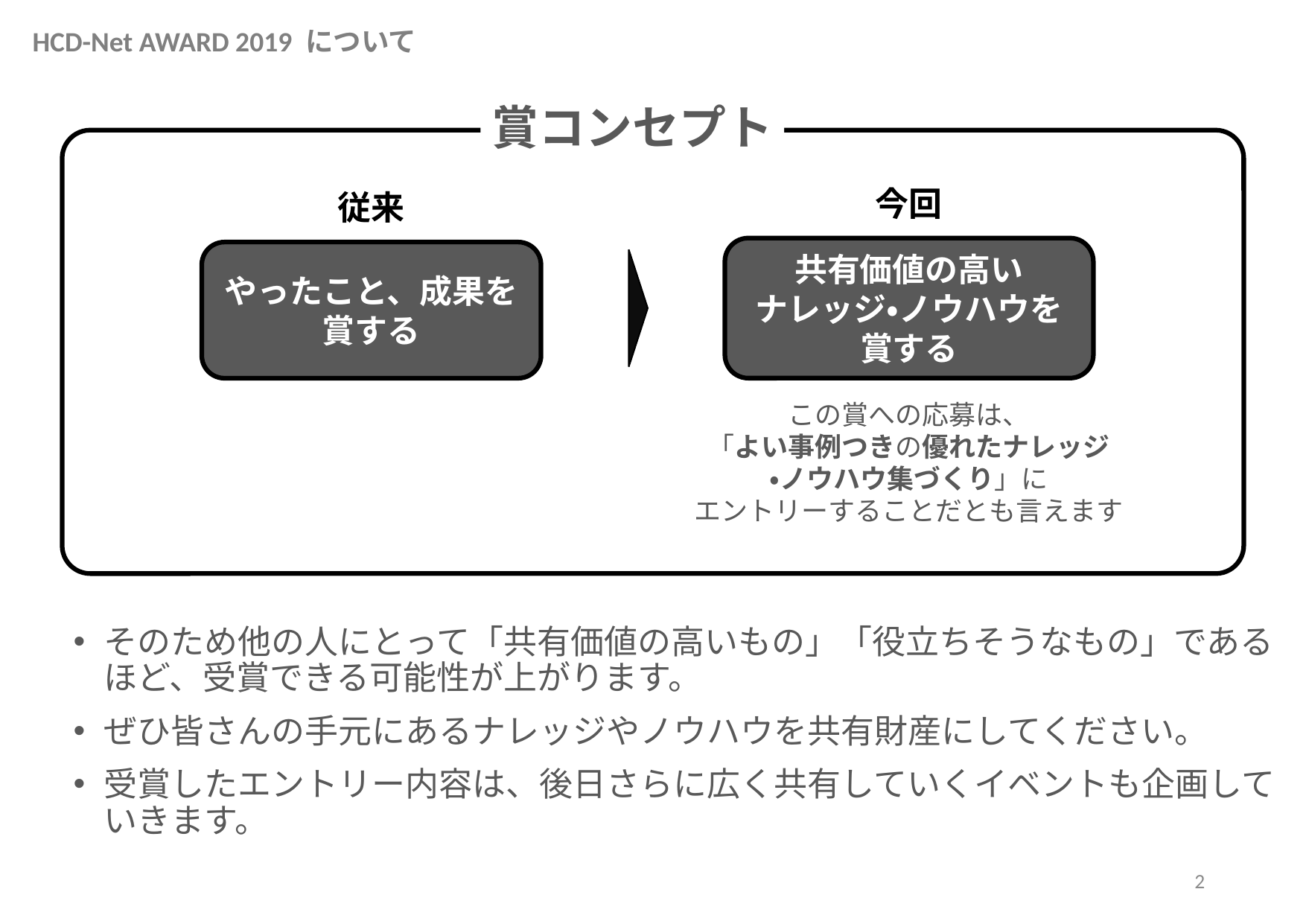

# HCD-Net AWARD 2019 について
賞コンセプト

今回
従来
共有価値の高い
ナレッジ・ノウハウを賞する
やったこと、成果を
賞する

この賞への応募は、
「よい事例つきの優れたナレッジ
・ノウハウ集づくり」に
エントリーすることだとも言えます
そのため他の人にとって「共有価値の高いもの」「役立ちそうなもの」であるほど、受賞できる可能性が上がります。
ぜひ皆さんの手元にあるナレッジやノウハウを共有財産にしてください。
受賞したエントリー内容は、後日さらに広く共有していくイベントも企画していきます。
2